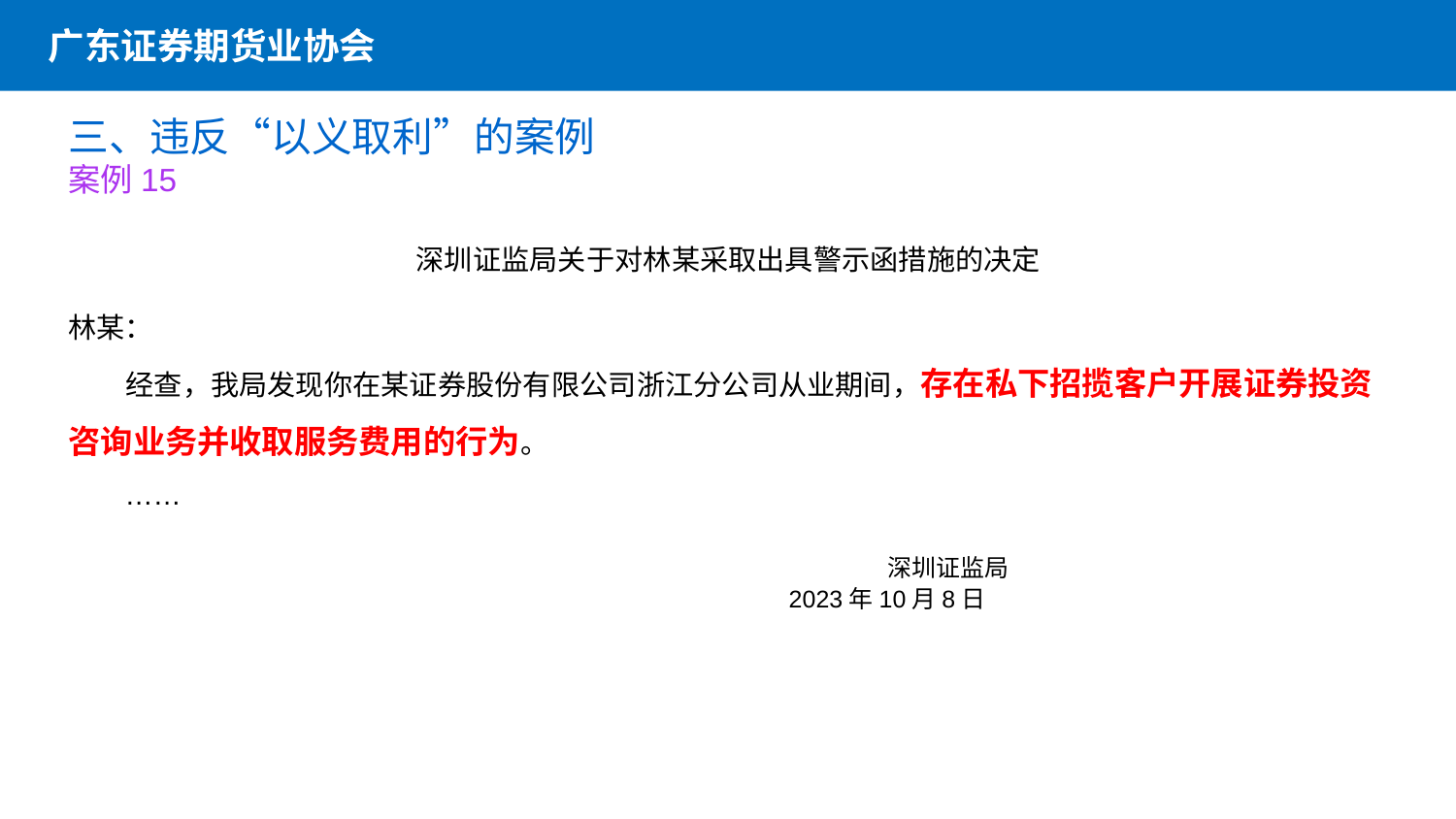

广东证券期货业协会
三、违反“以义取利”的案例
案例15

深圳证监局关于对林某采取出具警示函措施的决定

林某：
        经查，我局发现你在某证券股份有限公司浙江分公司从业期间，存在私下招揽客户开展证券投资咨询业务并收取服务费用的行为。
       ……

                                                                                                 深圳证监局
　　　　　　　                                                                                                      2023年10月8日